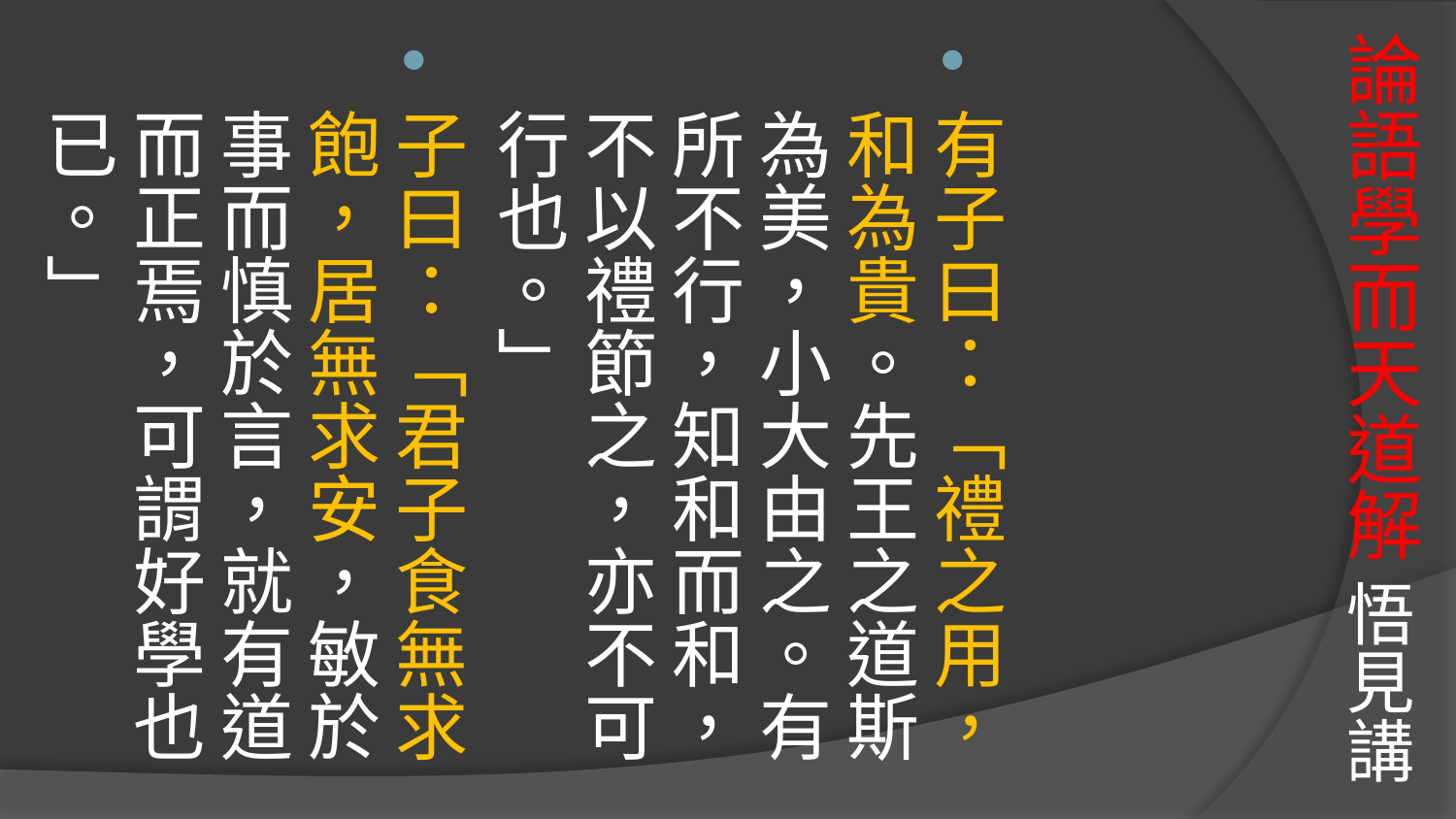

# 論語學而天道解 悟見講
有子曰：「禮之用，和為貴。先王之道斯為美，小大由之。有所不行，知和而和，不以禮節之，亦不可行也。」
子曰：「君子食無求飽，居無求安，敏於事而慎於言，就有道而正焉，可謂好學也已。」